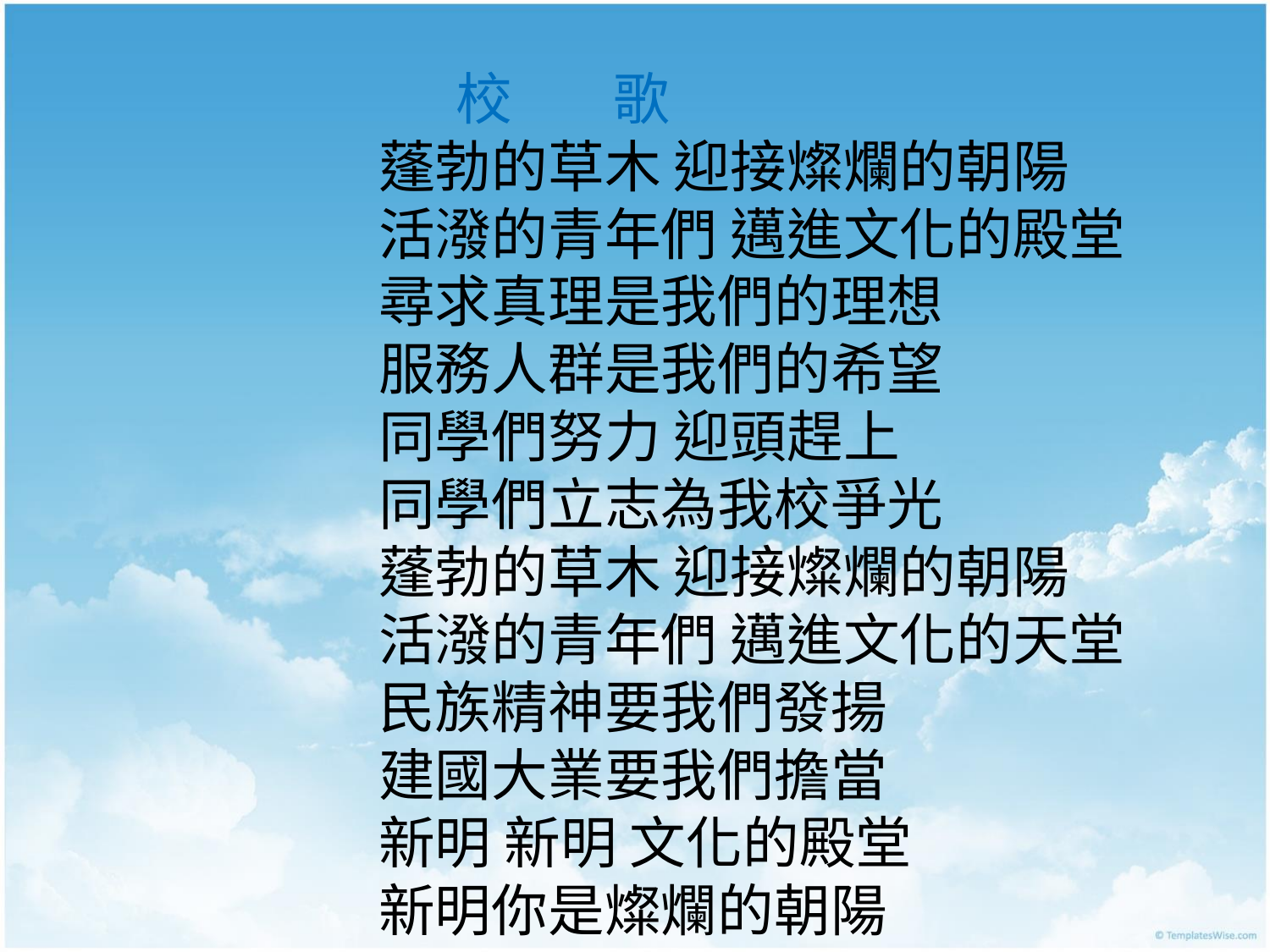

校        歌
蓬勃的草木 迎接燦爛的朝陽
活潑的青年們 邁進文化的殿堂
尋求真理是我們的理想
服務人群是我們的希望
同學們努力 迎頭趕上
同學們立志為我校爭光
蓬勃的草木 迎接燦爛的朝陽
活潑的青年們 邁進文化的天堂
民族精神要我們發揚
建國大業要我們擔當
新明 新明 文化的殿堂
新明你是燦爛的朝陽